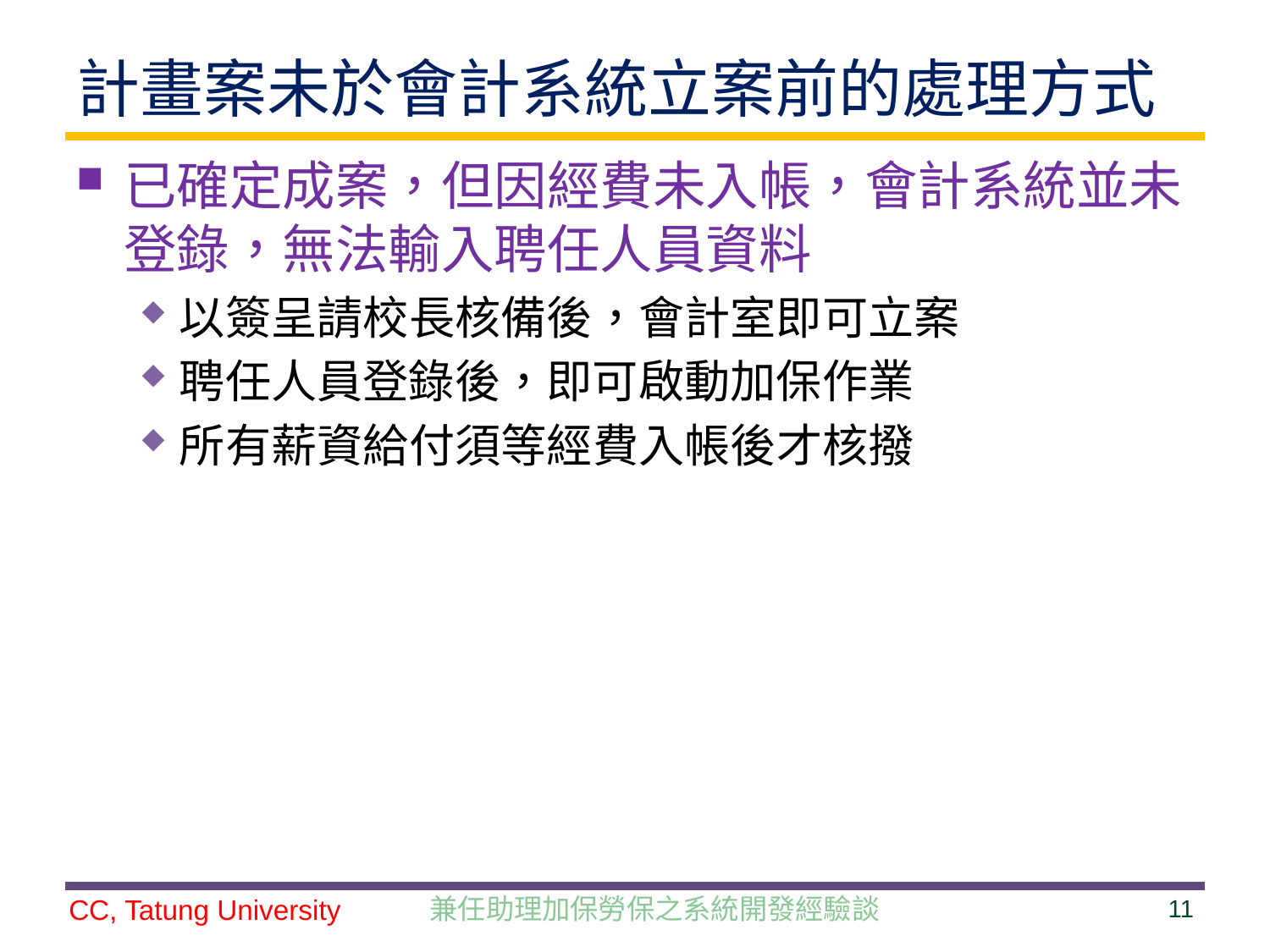

# 計畫案未於會計系統立案前的處理方式
已確定成案，但因經費未入帳，會計系統並未登錄，無法輸入聘任人員資料
以簽呈請校長核備後，會計室即可立案
聘任人員登錄後，即可啟動加保作業
所有薪資給付須等經費入帳後才核撥
兼任助理加保勞保之系統開發經驗談
11